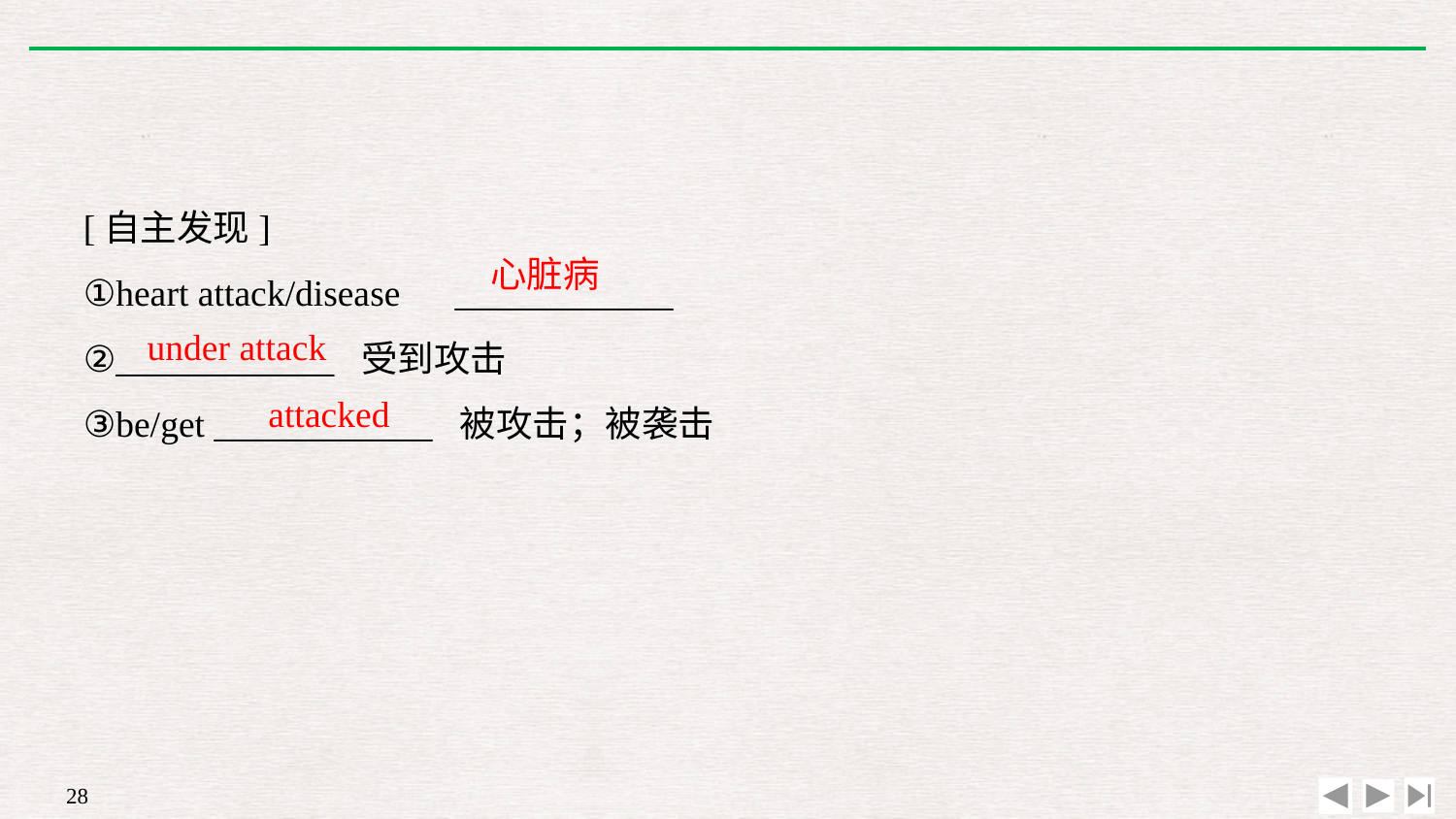

[自主发现]
①heart attack/disease　____________
②____________  受到攻击
③be/get ____________  被攻击；被袭击
心脏病
under attack
attacked